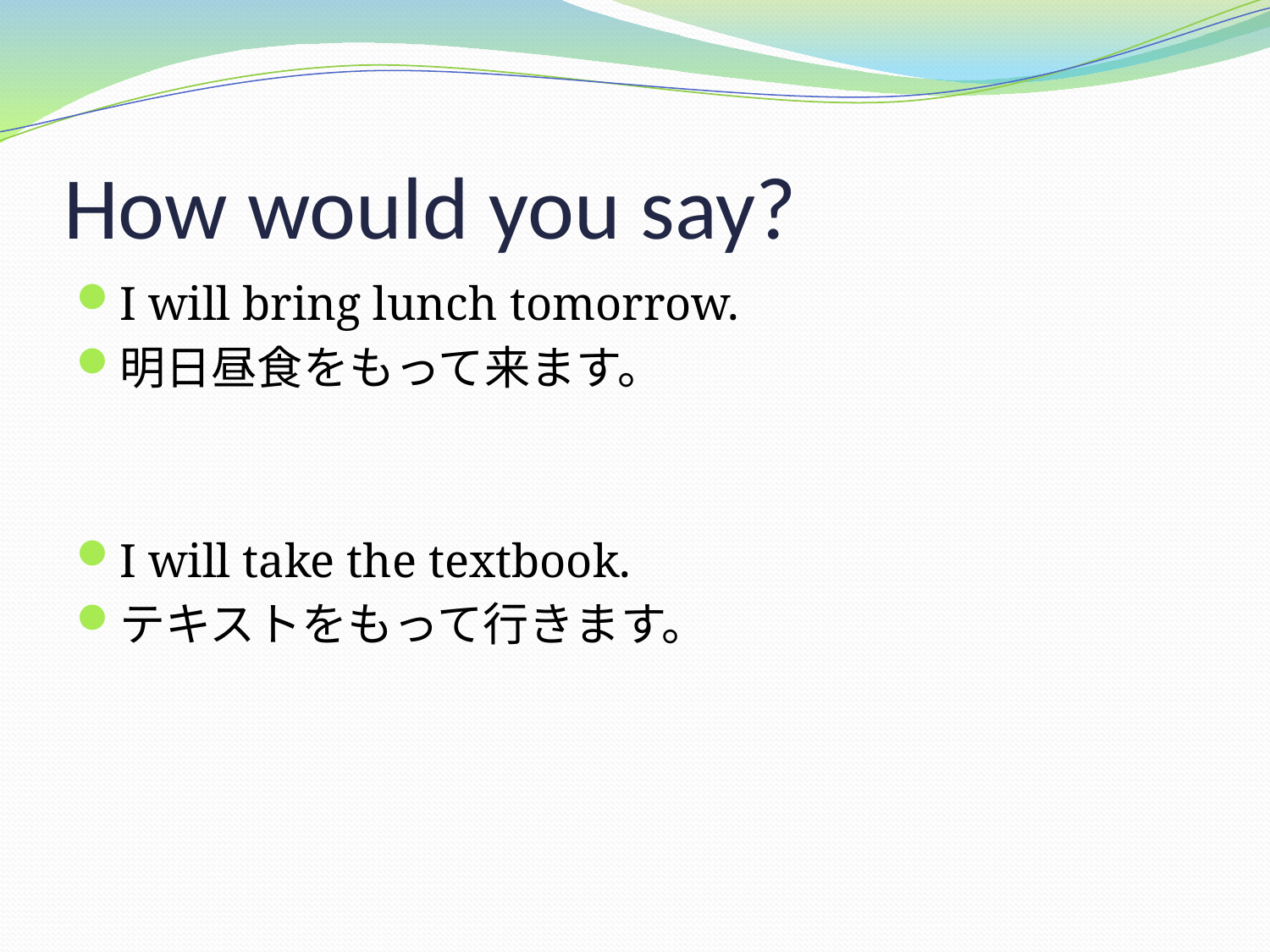

# How would you say?
I will bring lunch tomorrow.
明日昼食をもって来ます。

I will take the textbook.
テキストをもって行きます。